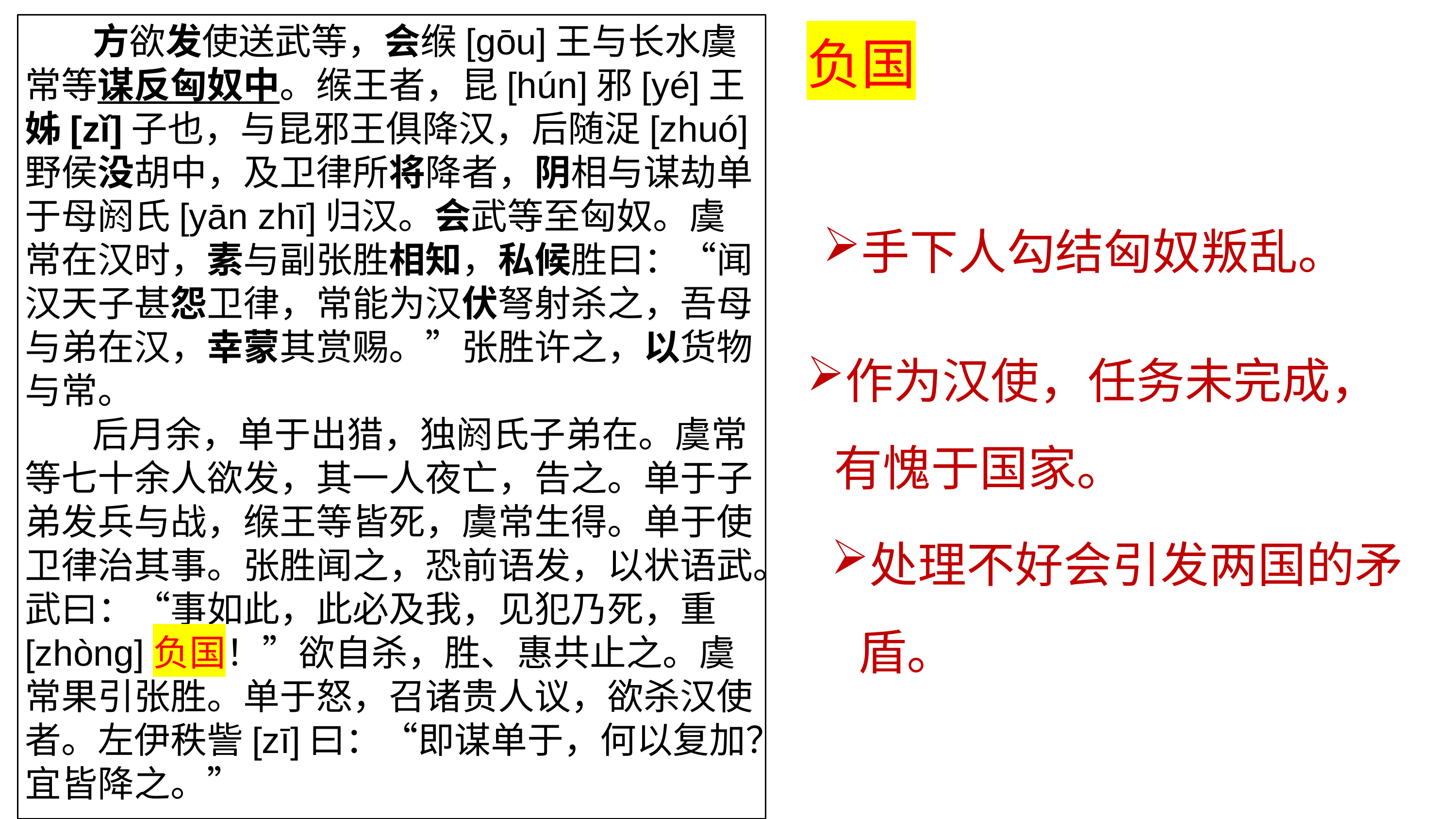

方欲发使送武等，会缑[gōu]王与长水虞常等谋反匈奴中。缑王者，昆[hún]邪[yé]王姊[zǐ]子也，与昆邪王俱降汉，后随浞[zhuó]野侯没胡中，及卫律所将降者，阴相与谋劫单于母阏氏[yān zhī]归汉。会武等至匈奴。虞常在汉时，素与副张胜相知，私候胜曰：“闻汉天子甚怨卫律，常能为汉伏弩射杀之，吾母与弟在汉，幸蒙其赏赐。”张胜许之，以货物与常。
      后月余，单于出猎，独阏氏子弟在。虞常等七十余人欲发，其一人夜亡，告之。单于子弟发兵与战，缑王等皆死，虞常生得。单于使卫律治其事。张胜闻之，恐前语发，以状语武。武曰：“事如此，此必及我，见犯乃死，重[zhòng]负国！”欲自杀，胜、惠共止之。虞常果引张胜。单于怒，召诸贵人议，欲杀汉使者。左伊秩訾[zī]曰：“即谋单于，何以复加？宜皆降之。”
负国
手下人勾结匈奴叛乱。
作为汉使，任务未完成，有愧于国家。
处理不好会引发两国的矛盾。